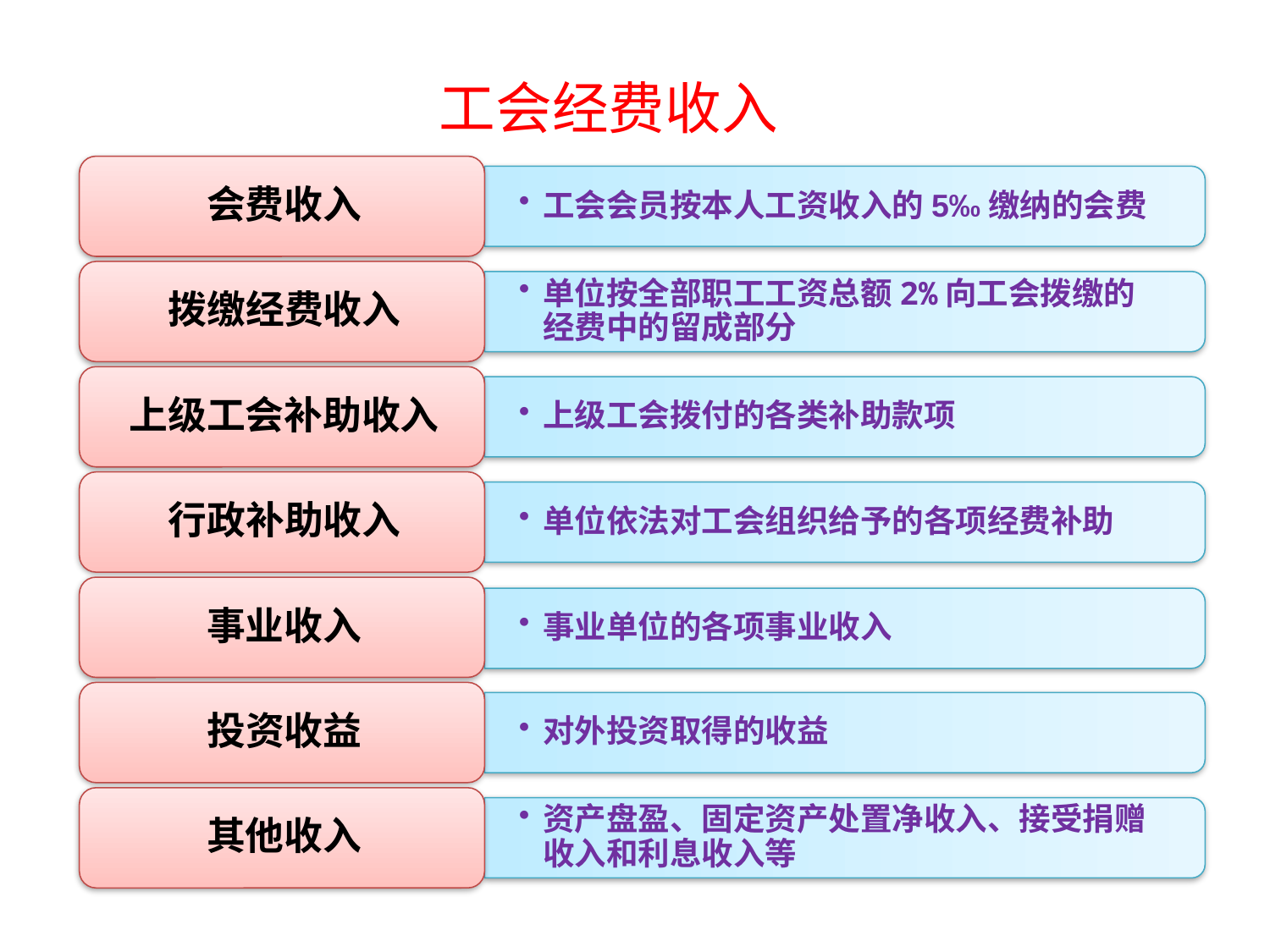

工会经费收入
工会会员按本人工资收入的5‰缴纳的会费
会费收入
单位按全部职工工资总额2%向工会拨缴的经费中的留成部分
拨缴经费收入
上级工会拨付的各类补助款项
上级工会补助收入
单位依法对工会组织给予的各项经费补助
行政补助收入
事业单位的各项事业收入
事业收入
对外投资取得的收益
投资收益
资产盘盈、固定资产处置净收入、接受捐赠收入和利息收入等
其他收入